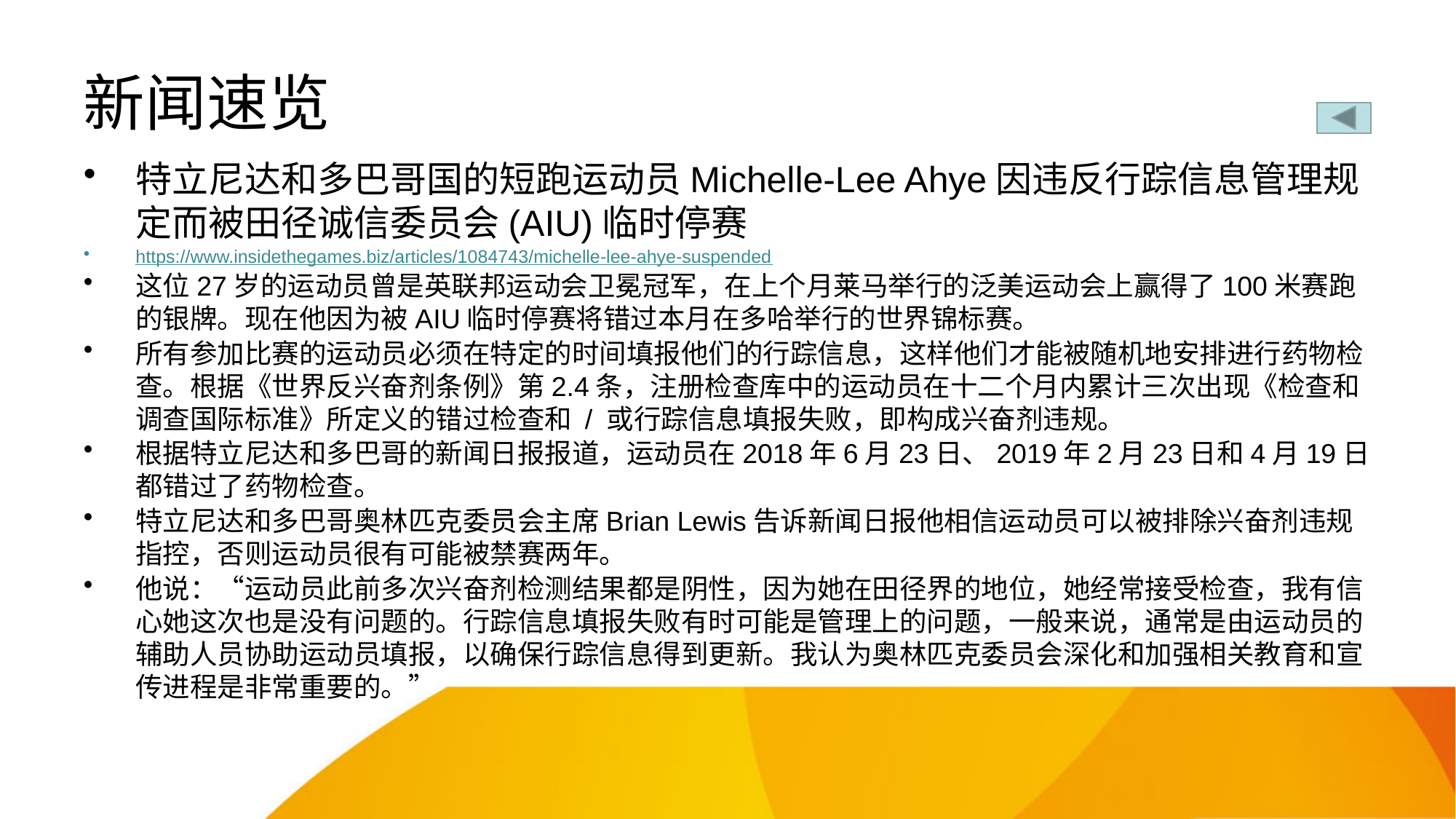

# 新闻速览

特立尼达和多巴哥国的短跑运动员Michelle-Lee Ahye因违反行踪信息管理规定而被田径诚信委员会(AIU)临时停赛
https://www.insidethegames.biz/articles/1084743/michelle-lee-ahye-suspended
这位27岁的运动员曾是英联邦运动会卫冕冠军，在上个月莱马举行的泛美运动会上赢得了100米赛跑的银牌。现在他因为被AIU临时停赛将错过本月在多哈举行的世界锦标赛。
所有参加比赛的运动员必须在特定的时间填报他们的行踪信息，这样他们才能被随机地安排进行药物检查。根据《世界反兴奋剂条例》第2.4条，注册检查库中的运动员在十二个月内累计三次出现《检查和调查国际标准》所定义的错过检查和 / 或行踪信息填报失败，即构成兴奋剂违规。
根据特立尼达和多巴哥的新闻日报报道，运动员在2018年6月23日、2019年2月23日和4月19日都错过了药物检查。
特立尼达和多巴哥奥林匹克委员会主席Brian Lewis告诉新闻日报他相信运动员可以被排除兴奋剂违规指控，否则运动员很有可能被禁赛两年。
他说：“运动员此前多次兴奋剂检测结果都是阴性，因为她在田径界的地位，她经常接受检查，我有信心她这次也是没有问题的。行踪信息填报失败有时可能是管理上的问题，一般来说，通常是由运动员的辅助人员协助运动员填报，以确保行踪信息得到更新。我认为奥林匹克委员会深化和加强相关教育和宣传进程是非常重要的。”